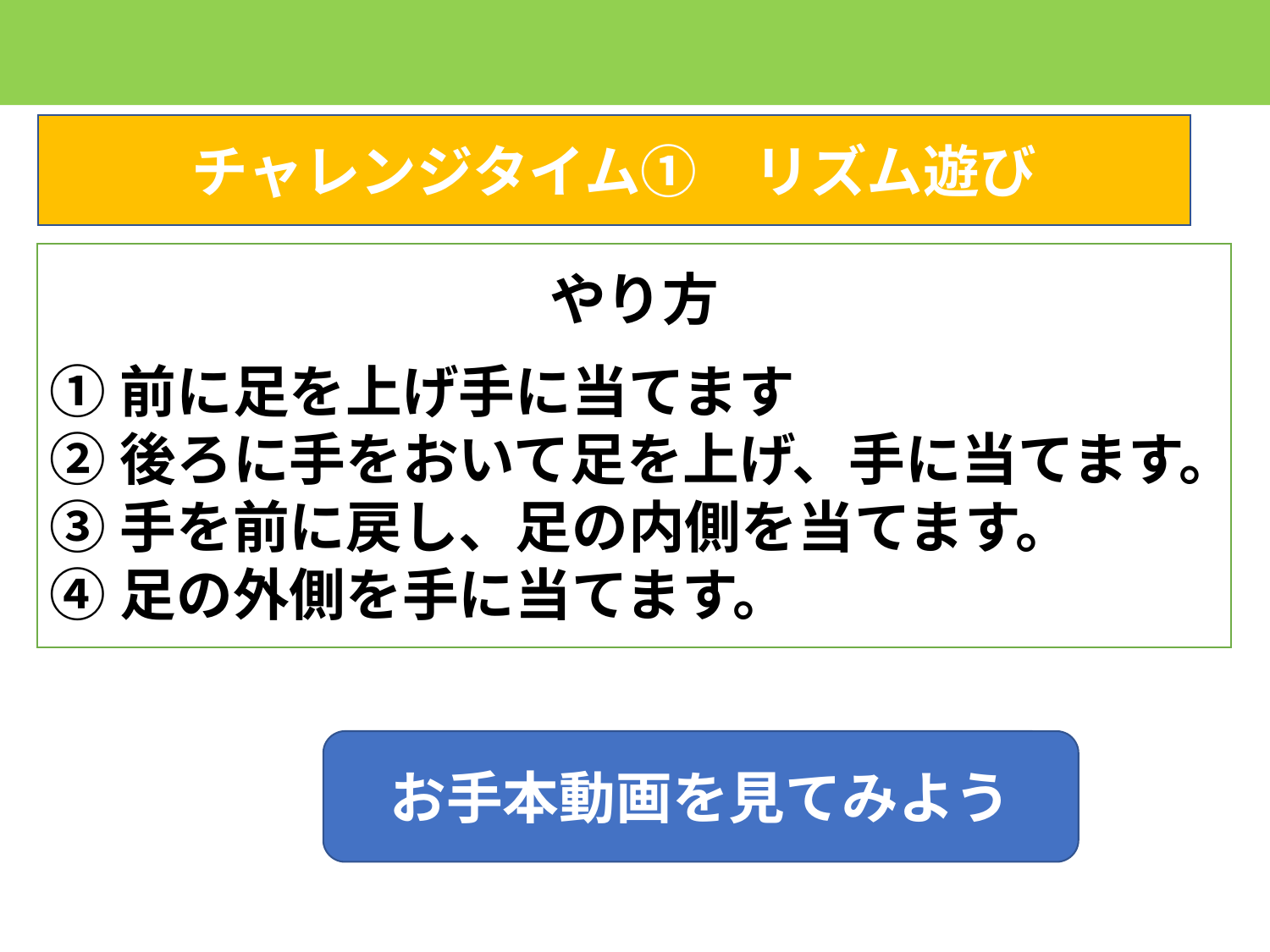

チャレンジタイム①　リズム遊び
やり方

①前に足を上げ手に当てます
②後ろに手をおいて足を上げ、手に当てます。
③手を前に戻し、足の内側を当てます。
④足の外側を手に当てます。
お手本動画を見てみよう